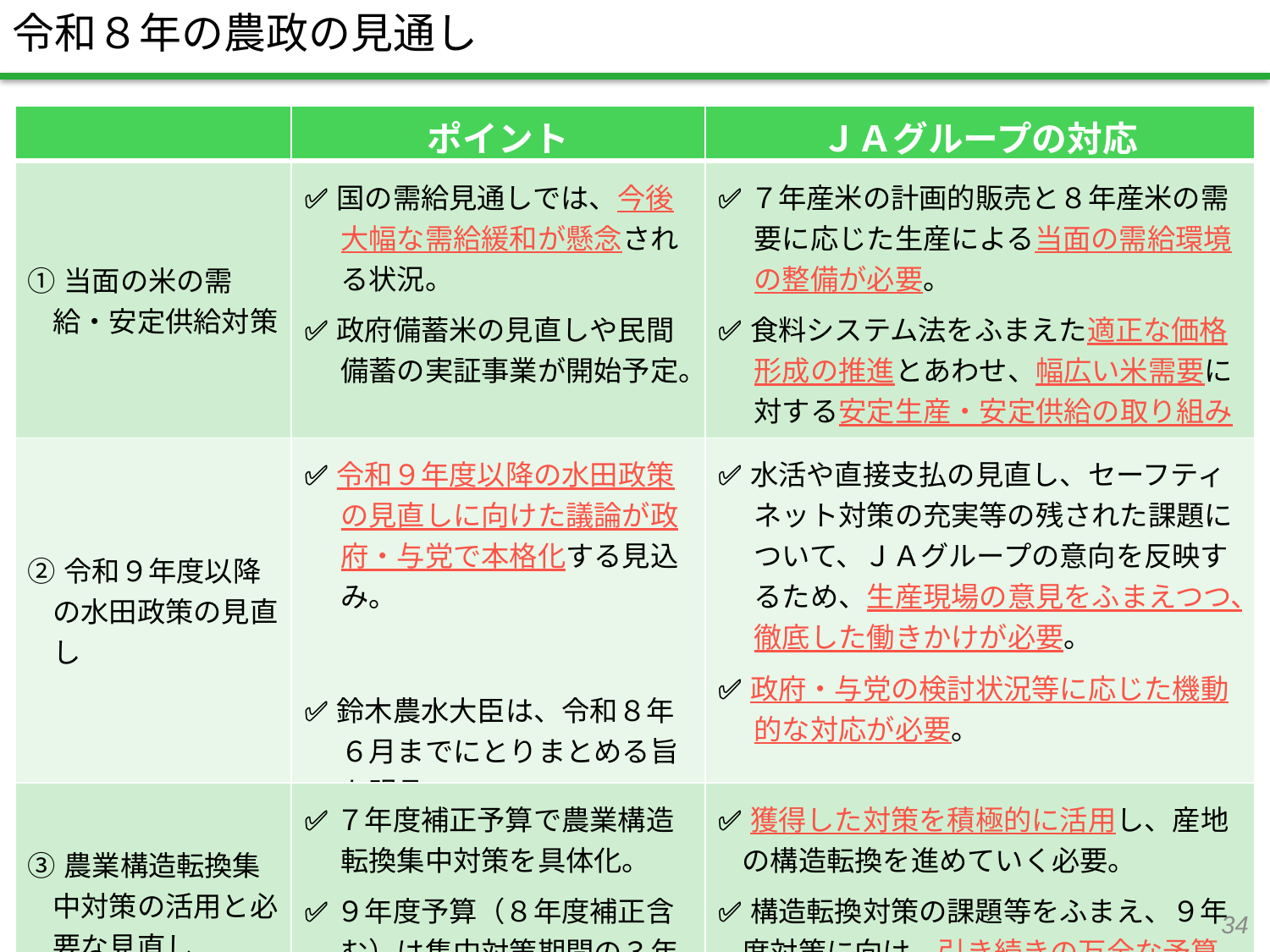

令和８年の農政の見通し
|  | ポイント | ＪＡグループの対応 |
| --- | --- | --- |
| ①当面の米の需給・安定供給対策 | ✅国の需給見通しでは、今後大幅な需給緩和が懸念される状況。 ✅政府備蓄米の見直しや民間備蓄の実証事業が開始予定。 | ✅７年産米の計画的販売と８年産米の需要に応じた生産による当面の需給環境の整備が必要。 ✅食料システム法をふまえた適正な価格形成の推進とあわせ、幅広い米需要に対する安定生産・安定供給の取り組みを強化する必要。 |
| ②令和９年度以降の水田政策の見直し | ✅令和９年度以降の水田政策の見直しに向けた議論が政府・与党で本格化する見込み。 ✅鈴木農水大臣は、令和８年６月までにとりまとめる旨を明言。 | ✅水活や直接支払の見直し、セーフティネット対策の充実等の残された課題について、ＪＡグループの意向を反映するため、生産現場の意見をふまえつつ、徹底した働きかけが必要。 ✅政府・与党の検討状況等に応じた機動的な対応が必要。 |
| ③農業構造転換集中対策の活用と必要な見直し | ✅７年度補正予算で農業構造転換集中対策を具体化。 ✅９年度予算（８年度補正含む）は集中対策期間の３年目。 | ✅獲得した対策を積極的に活用し、産地の構造転換を進めていく必要。 ✅構造転換対策の課題等をふまえ、９年度対策に向け、引き続きの万全な予算確保をはじめ、農政運動を強力に展開していく必要。 |
34